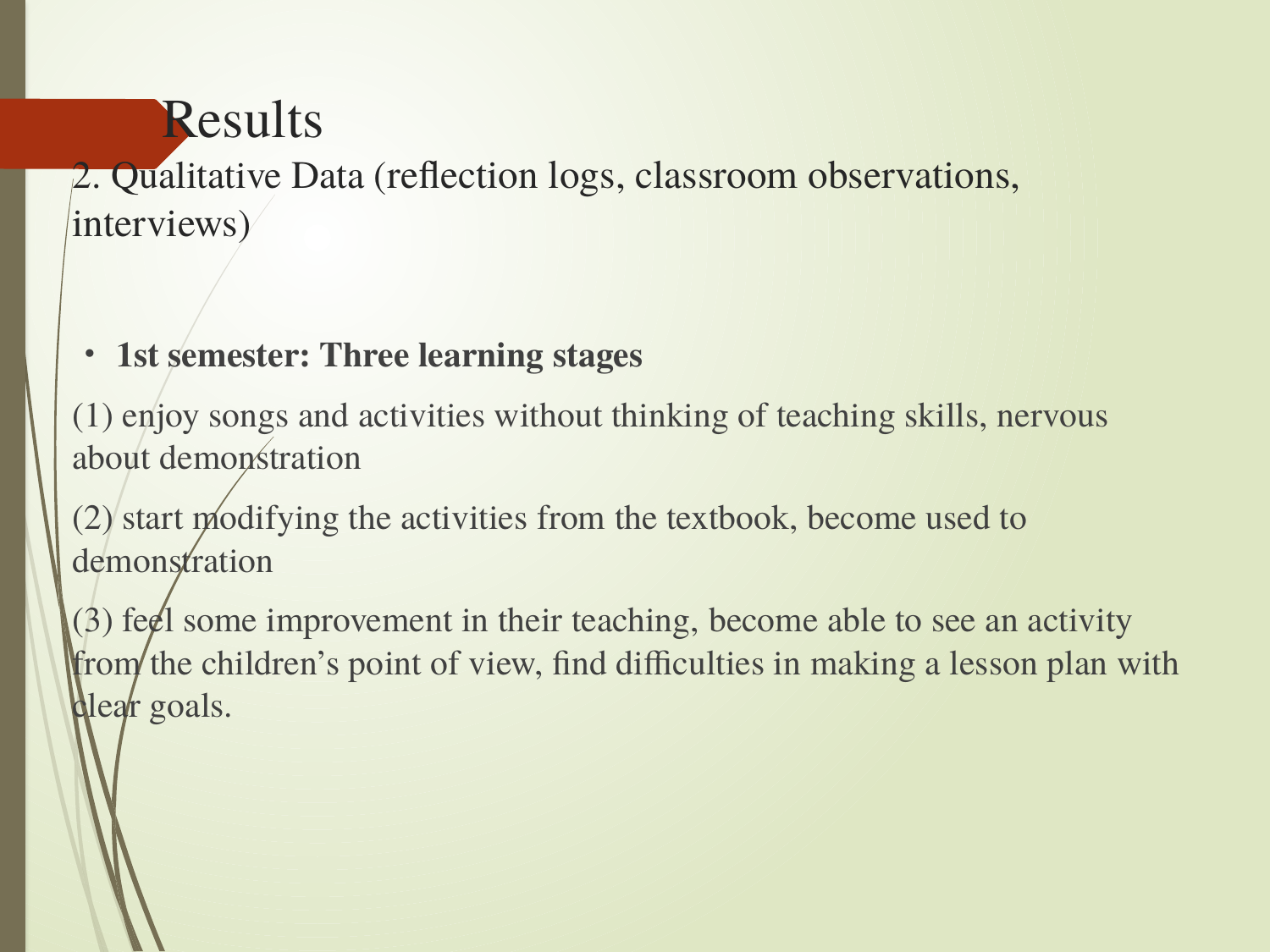

# Results 2. Qualitative Data (reflection logs, classroom observations, interviews)
・1st semester: Three learning stages
(1) enjoy songs and activities without thinking of teaching skills, nervous about demonstration
(2) start modifying the activities from the textbook, become used to demonstration
(3) feel some improvement in their teaching, become able to see an activity from the children’s point of view, find difficulties in making a lesson plan with clear goals.